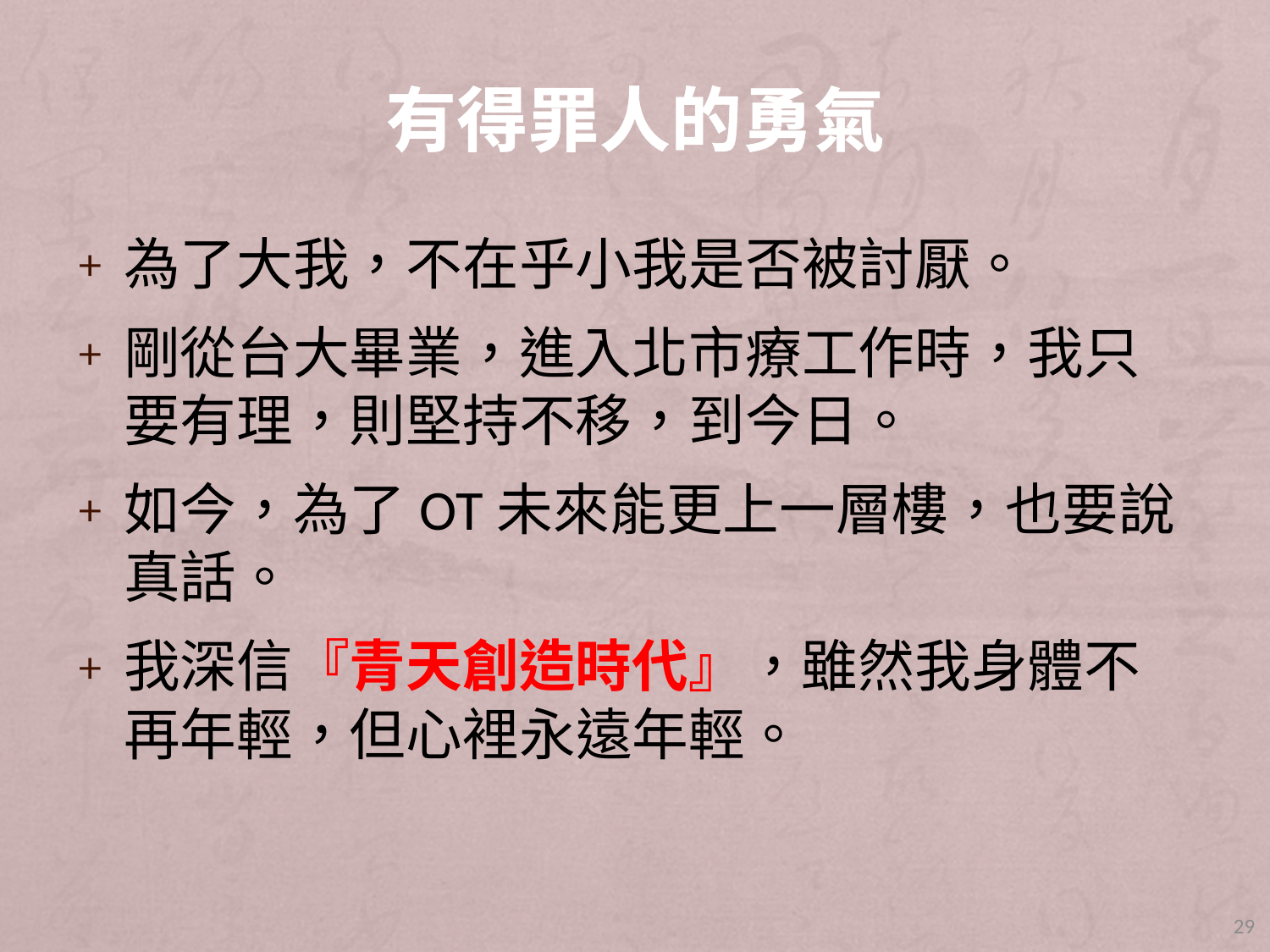

# 有得罪人的勇氣
為了大我，不在乎小我是否被討厭。
剛從台大畢業，進入北市療工作時，我只要有理，則堅持不移，到今日。
如今，為了OT未來能更上一層樓，也要說真話。
我深信『青天創造時代』，雖然我身體不再年輕，但心裡永遠年輕。
29